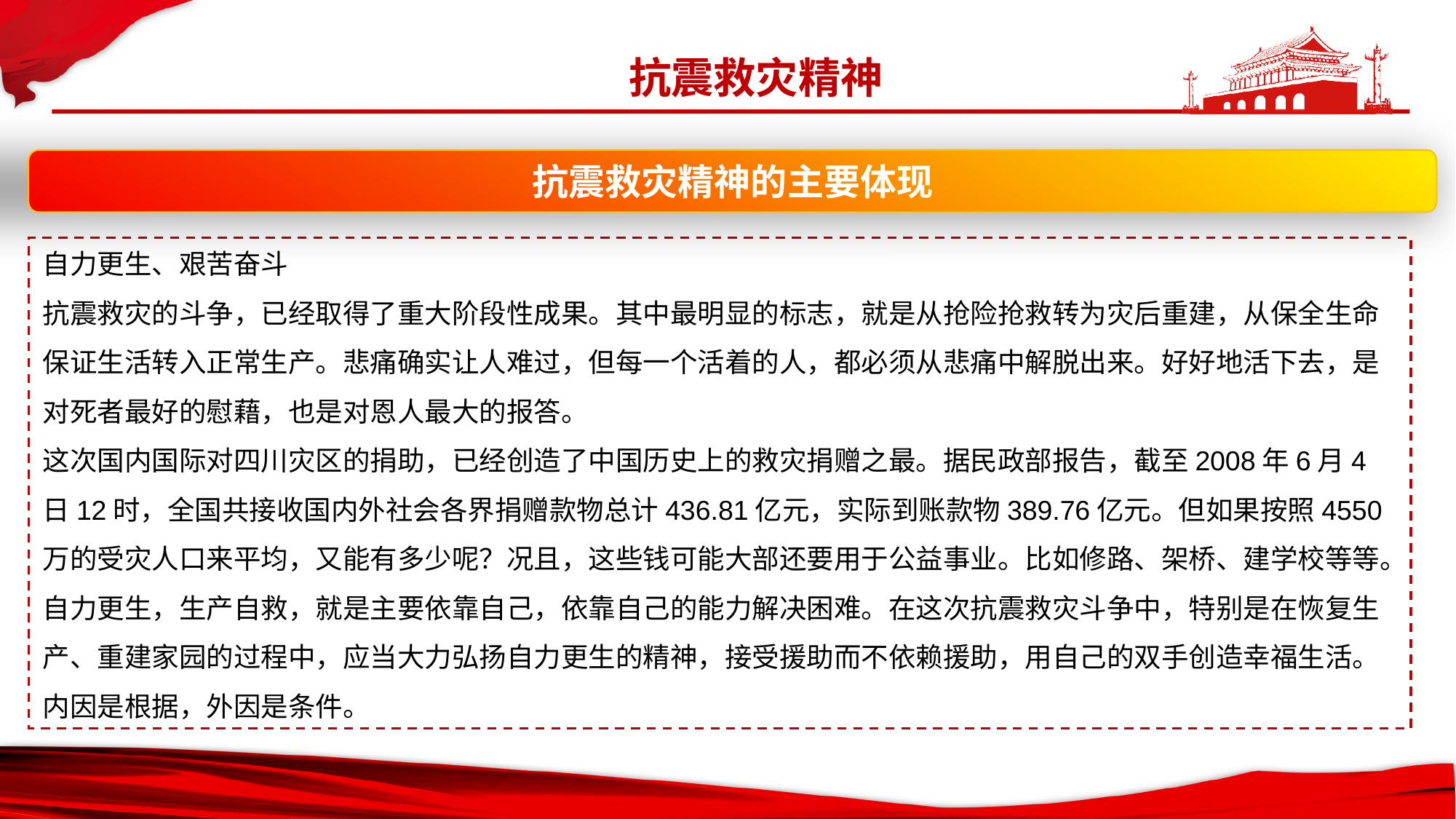

抗震救灾精神
抗震救灾精神的主要体现
自力更生、艰苦奋斗
抗震救灾的斗争，已经取得了重大阶段性成果。其中最明显的标志，就是从抢险抢救转为灾后重建，从保全生命保证生活转入正常生产。悲痛确实让人难过，但每一个活着的人，都必须从悲痛中解脱出来。好好地活下去，是对死者最好的慰藉，也是对恩人最大的报答。
这次国内国际对四川灾区的捐助，已经创造了中国历史上的救灾捐赠之最。据民政部报告，截至2008年6月4日12时，全国共接收国内外社会各界捐赠款物总计436.81亿元，实际到账款物389.76亿元。但如果按照4550万的受灾人口来平均，又能有多少呢？况且，这些钱可能大部还要用于公益事业。比如修路、架桥、建学校等等。自力更生，生产自救，就是主要依靠自己，依靠自己的能力解决困难。在这次抗震救灾斗争中，特别是在恢复生产、重建家园的过程中，应当大力弘扬自力更生的精神，接受援助而不依赖援助，用自己的双手创造幸福生活。内因是根据，外因是条件。